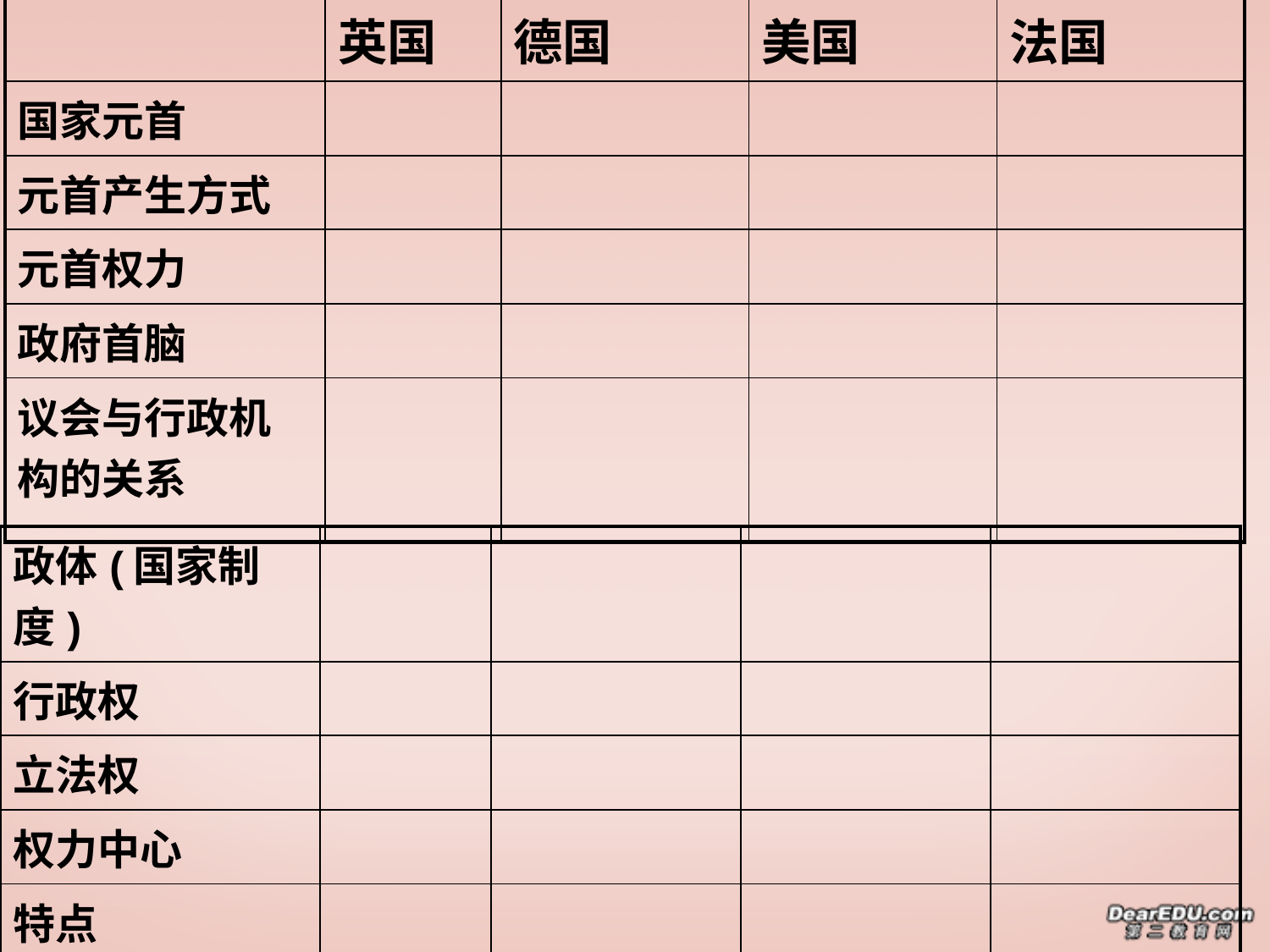

|  | 英国 | 德国 | 美国 | 法国 |
| --- | --- | --- | --- | --- |
| 国家元首 |  |  |  |  |
| 元首产生方式 |  |  |  |  |
| 元首权力 |  |  |  |  |
| 政府首脑 |  |  |  |  |
| 议会与行政机构的关系 |  |  |  |  |
| 政体(国家制度) |  |  |  |  |
| --- | --- | --- | --- | --- |
| 行政权 |  |  |  |  |
| 立法权 |  |  |  |  |
| 权力中心 |  |  |  |  |
| 特点 |  |  |  |  |
| 相同点 |  |  |  |  |